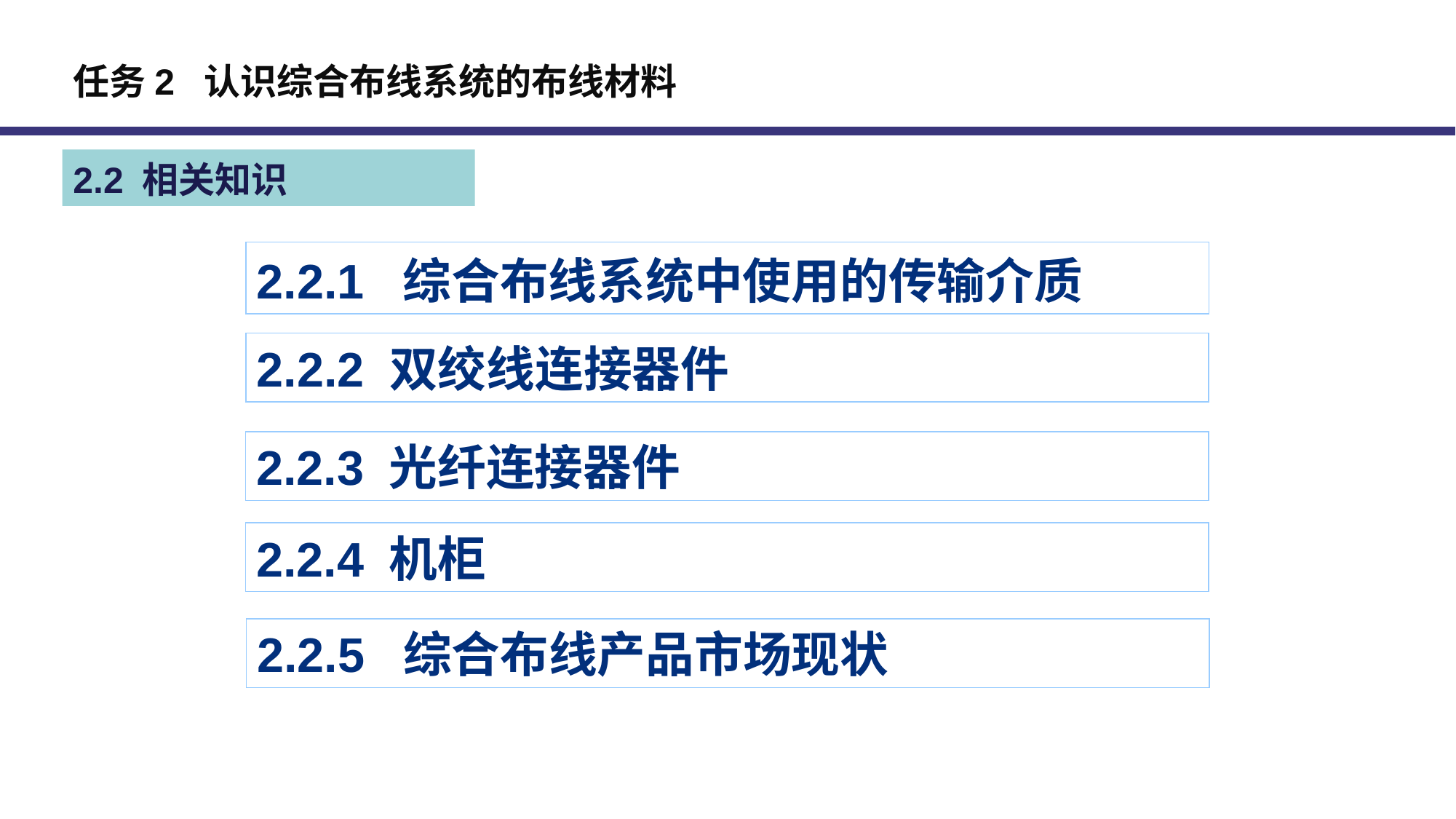

# 任务2  认识综合布线系统的布线材料
2.2 相关知识
2.2.1  综合布线系统中使用的传输介质
2.2.2 双绞线连接器件
2.2.3 光纤连接器件
2.2.4 机柜
2.2.5  综合布线产品市场现状